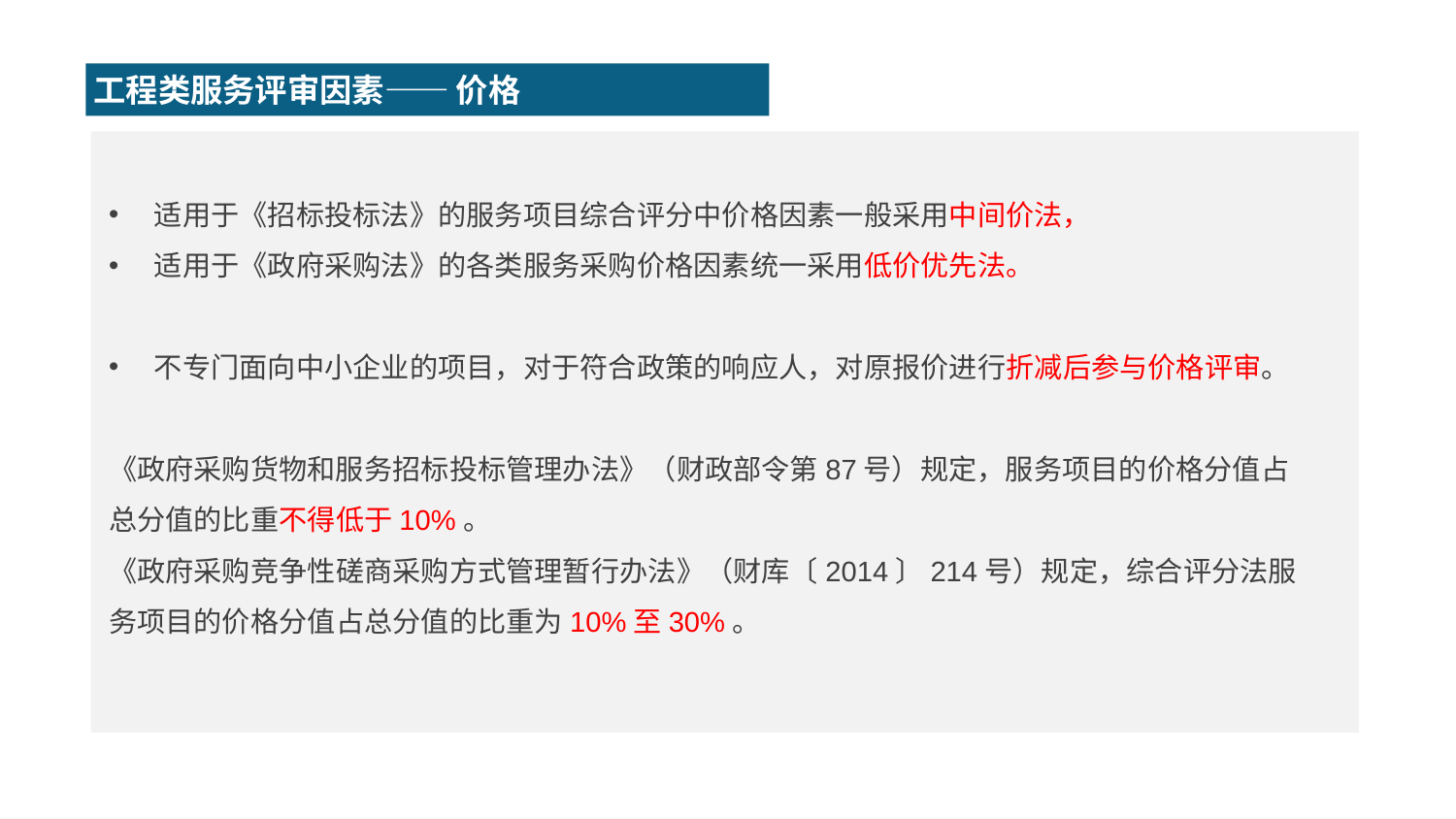

工程类服务评审因素—— 价格

适用于《招标投标法》的服务项目综合评分中价格因素一般采用中间价法，
适用于《政府采购法》的各类服务采购价格因素统一采用低价优先法。

不专门面向中小企业的项目，对于符合政策的响应人，对原报价进行折减后参与价格评审。

《政府采购货物和服务招标投标管理办法》（财政部令第87号）规定，服务项目的价格分值占总分值的比重不得低于10%。
《政府采购竞争性磋商采购方式管理暂行办法》（财库〔2014〕214号）规定，综合评分法服务项目的价格分值占总分值的比重为10%至30%。